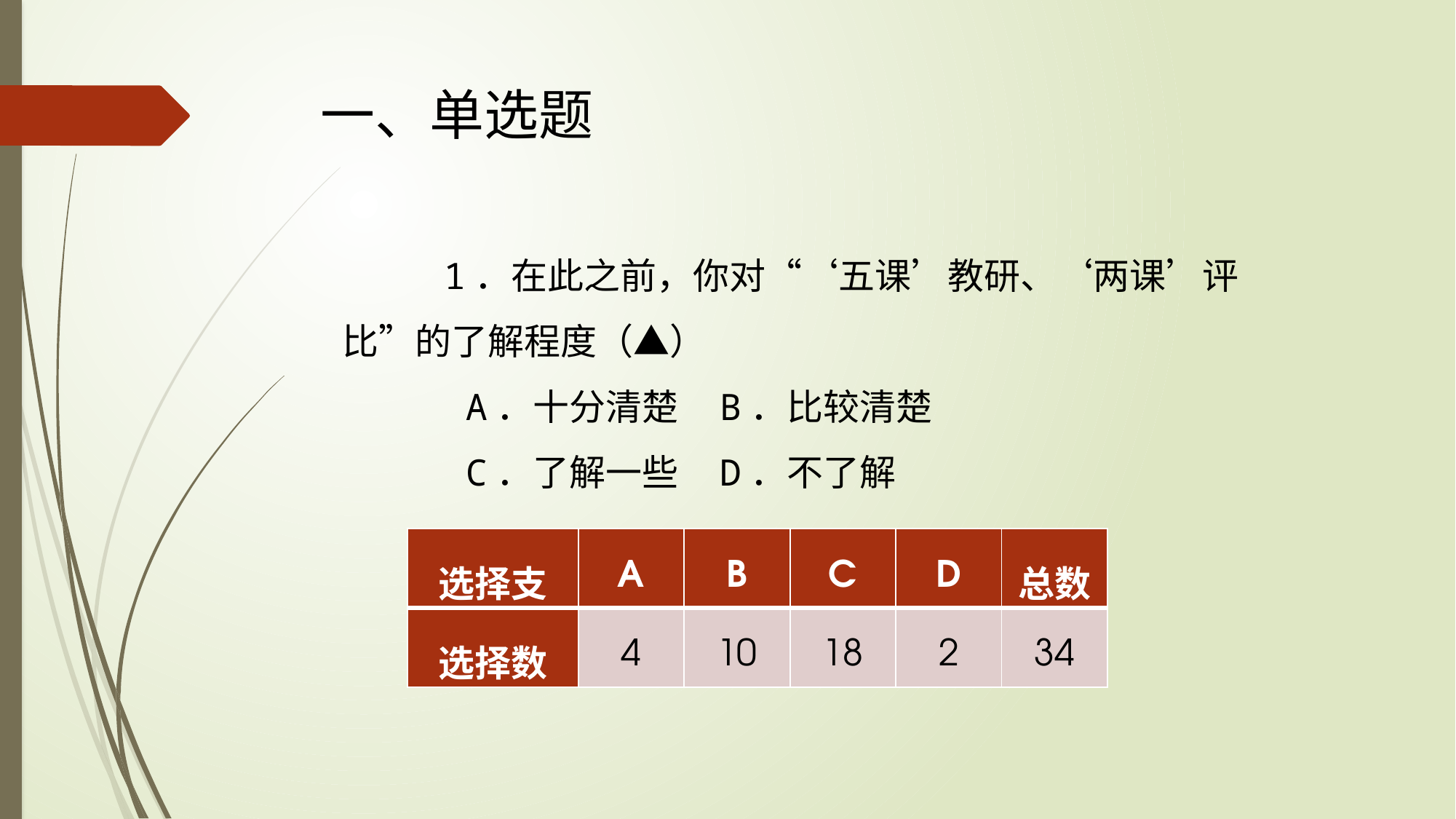

# 一、单选题
   1．在此之前，你对“‘五课’教研、‘两课’评比”的了解程度（▲）
    A．十分清楚    B．比较清楚
    C．了解一些    D．不了解

| 选择支 | A | B | C | D | 总数 |
| --- | --- | --- | --- | --- | --- |
| 选择数 | 4 | 10 | 18 | 2 | 34 |